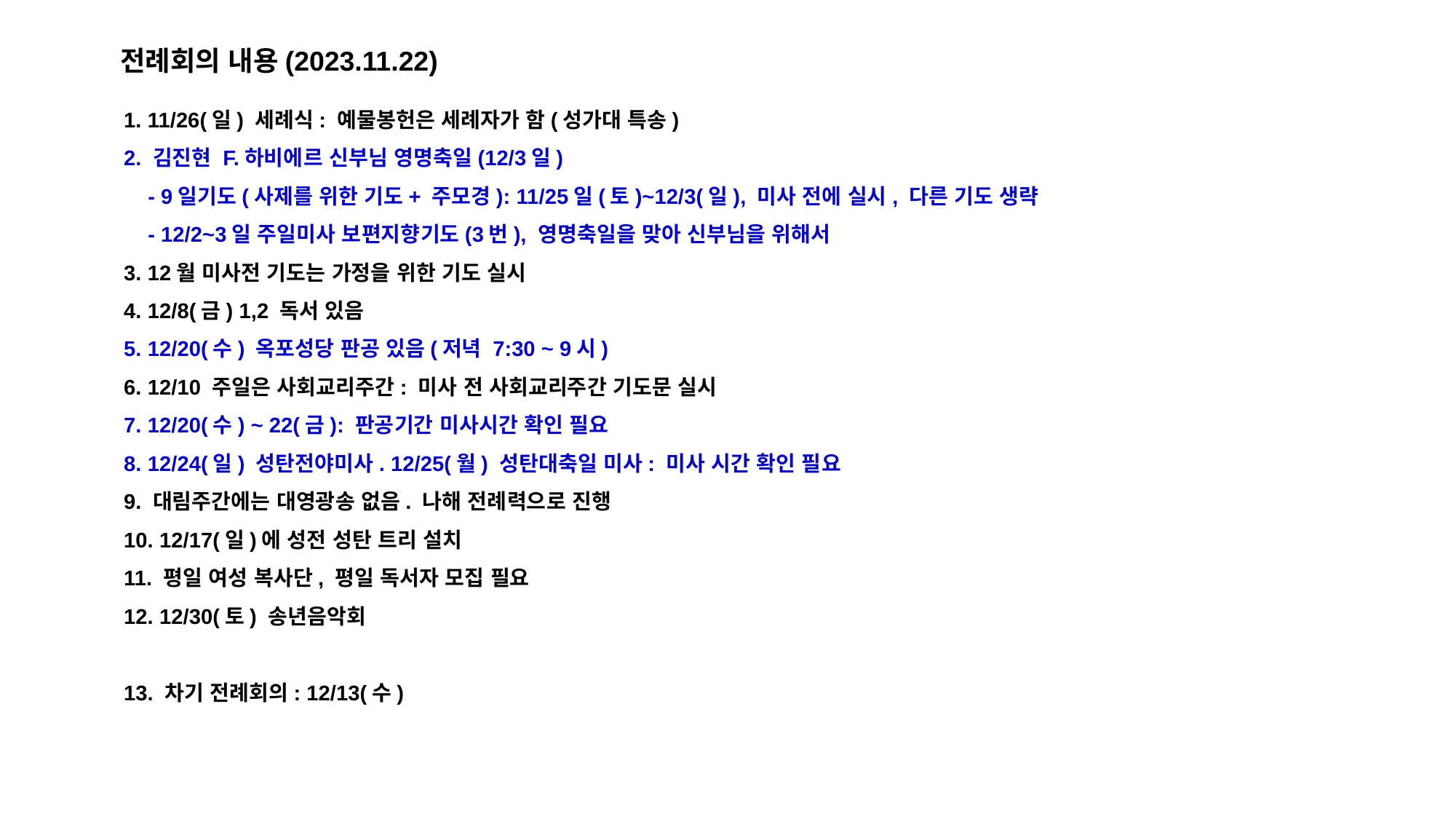

# 전례회의 내용(2023.11.22)
1. 11/26(일) 세례식: 예물봉헌은 세례자가 함(성가대 특송)
2. 김진현 F.하비에르 신부님 영명축일(12/3일)
    - 9일기도(사제를 위한 기도+ 주모경): 11/25일(토)~12/3(일), 미사 전에 실시, 다른 기도 생략
    - 12/2~3일 주일미사 보편지향기도(3번), 영명축일을 맞아 신부님을 위해서
3. 12월 미사전 기도는 가정을 위한 기도 실시
4. 12/8(금) 1,2 독서 있음
5. 12/20(수) 옥포성당 판공 있음(저녁 7:30 ~ 9시)
6. 12/10 주일은 사회교리주간: 미사 전 사회교리주간 기도문 실시
7. 12/20(수) ~ 22(금): 판공기간 미사시간 확인 필요
8. 12/24(일) 성탄전야미사. 12/25(월) 성탄대축일 미사: 미사 시간 확인 필요
9. 대림주간에는 대영광송 없음. 나해 전례력으로 진행
10. 12/17(일)에 성전 성탄 트리 설치
11. 평일 여성 복사단, 평일 독서자 모집 필요
12. 12/30(토) 송년음악회

13. 차기 전례회의: 12/13(수)